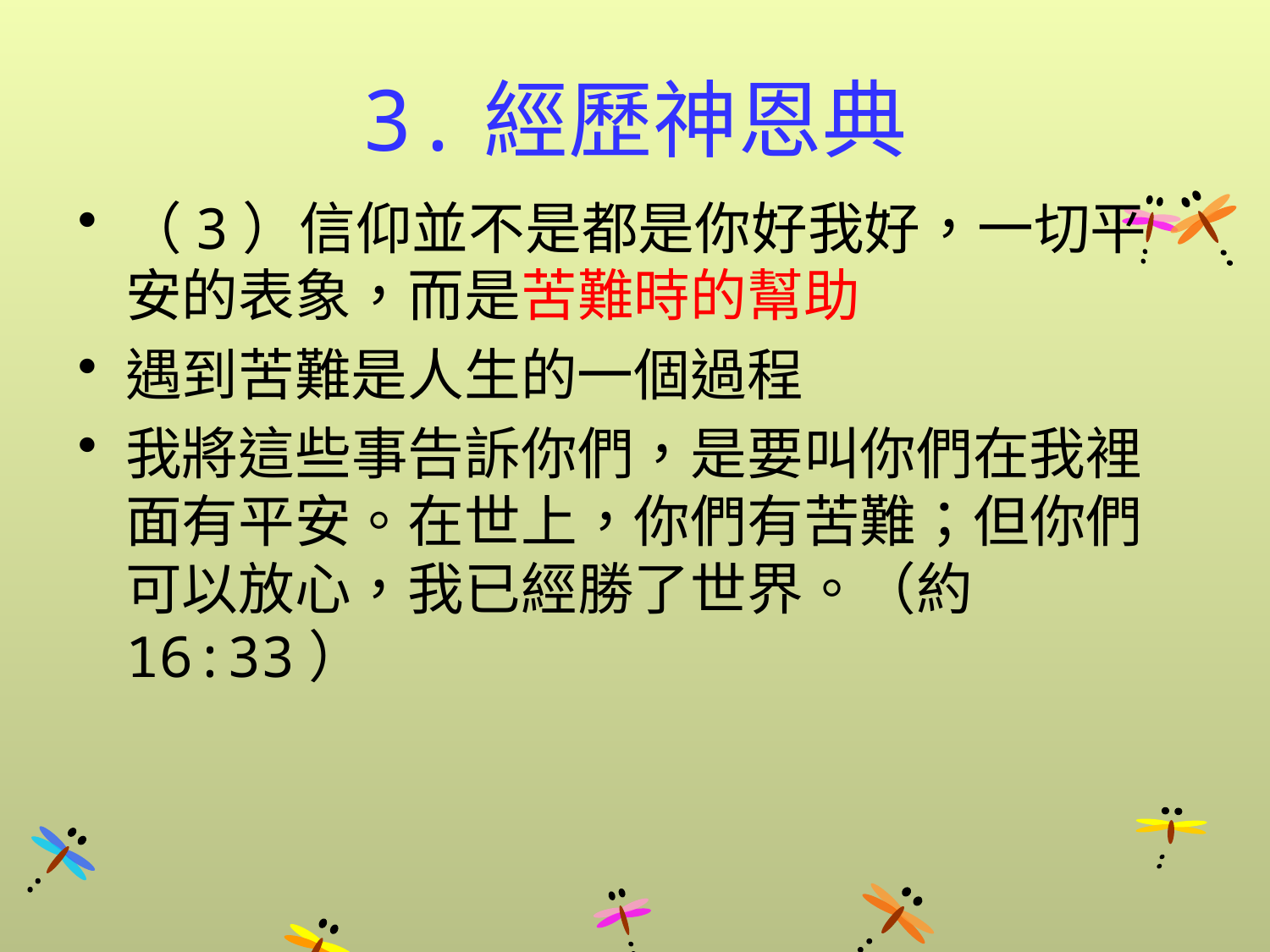

# 3.經歷神恩典
（3）信仰並不是都是你好我好，一切平安的表象，而是苦難時的幫助
遇到苦難是人生的一個過程
我將這些事告訴你們，是要叫你們在我裡面有平安。在世上，你們有苦難；但你們可以放心，我已經勝了世界。（約16:33）